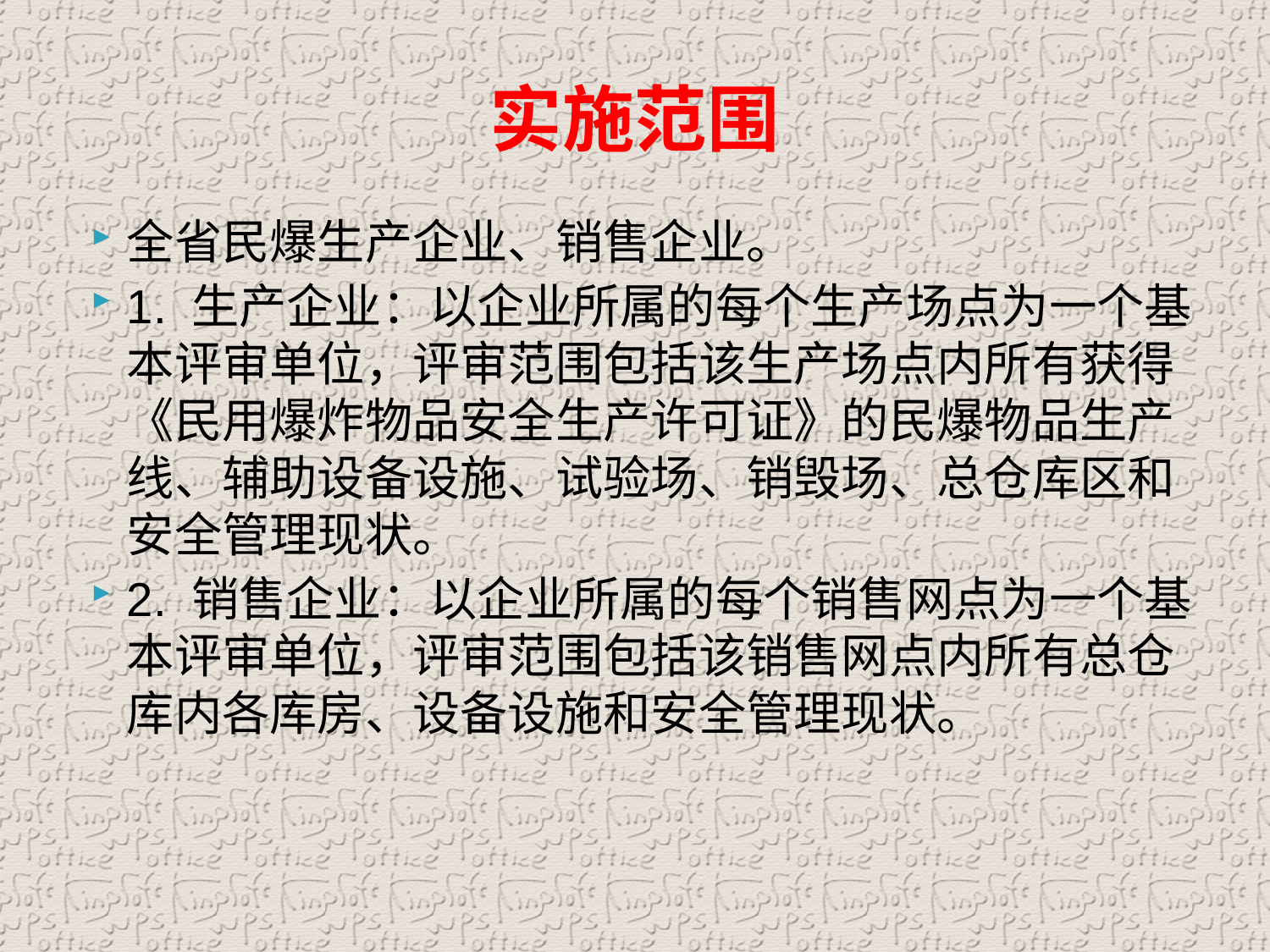

# 实施范围
全省民爆生产企业、销售企业。
1. 生产企业：以企业所属的每个生产场点为一个基本评审单位，评审范围包括该生产场点内所有获得《民用爆炸物品安全生产许可证》的民爆物品生产线、辅助设备设施、试验场、销毁场、总仓库区和安全管理现状。
2. 销售企业：以企业所属的每个销售网点为一个基本评审单位，评审范围包括该销售网点内所有总仓库内各库房、设备设施和安全管理现状。